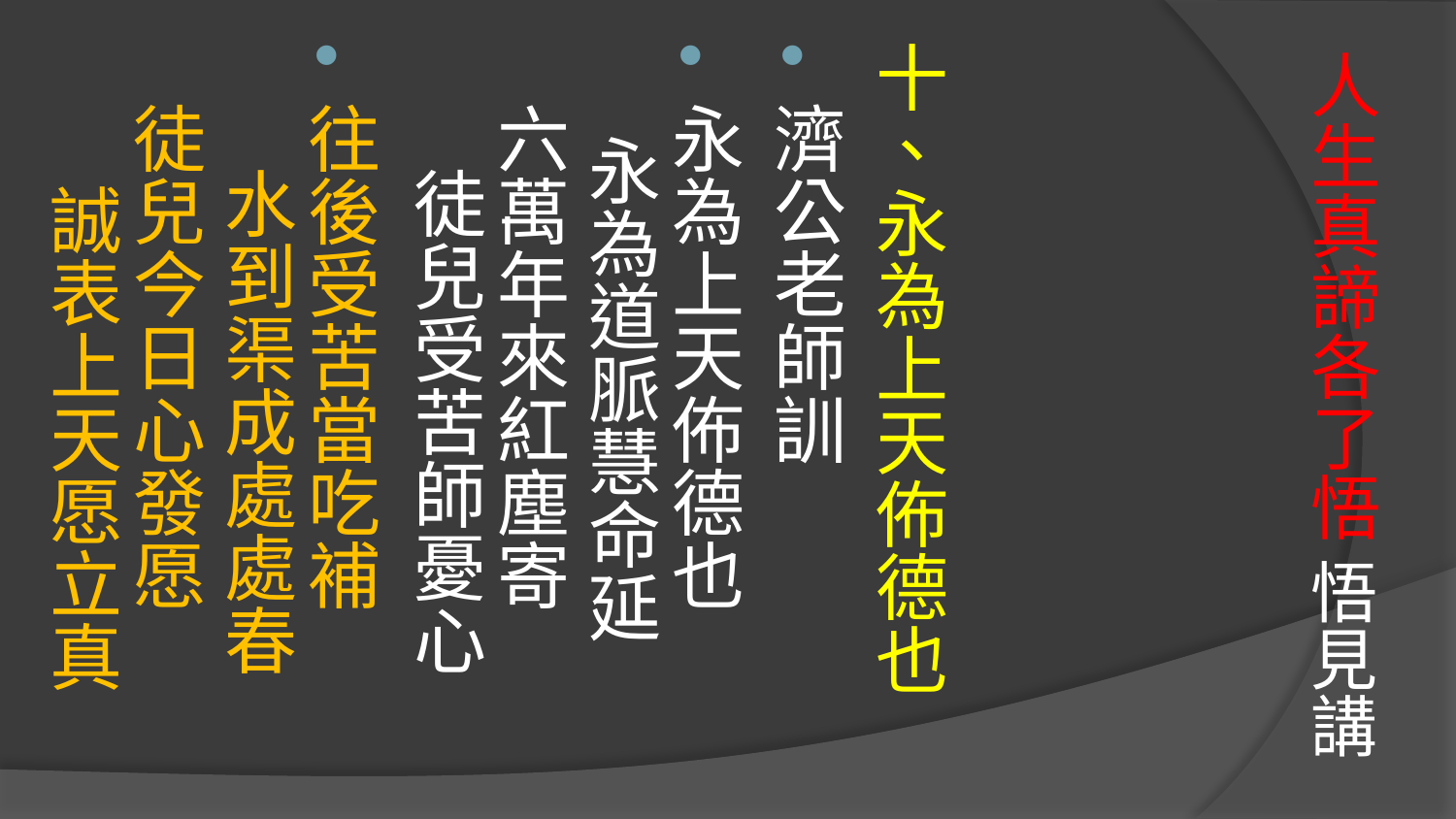

十、永為上天佈德也
濟公老師訓
永為上天佈德也             永為道脈慧命延
六萬年來紅塵寄               徒兒受苦師憂心
往後受苦當吃補               水到渠成處處春
徒兒今日心發愿                誠表上天愿立真
# 人生真諦各了悟 悟見講